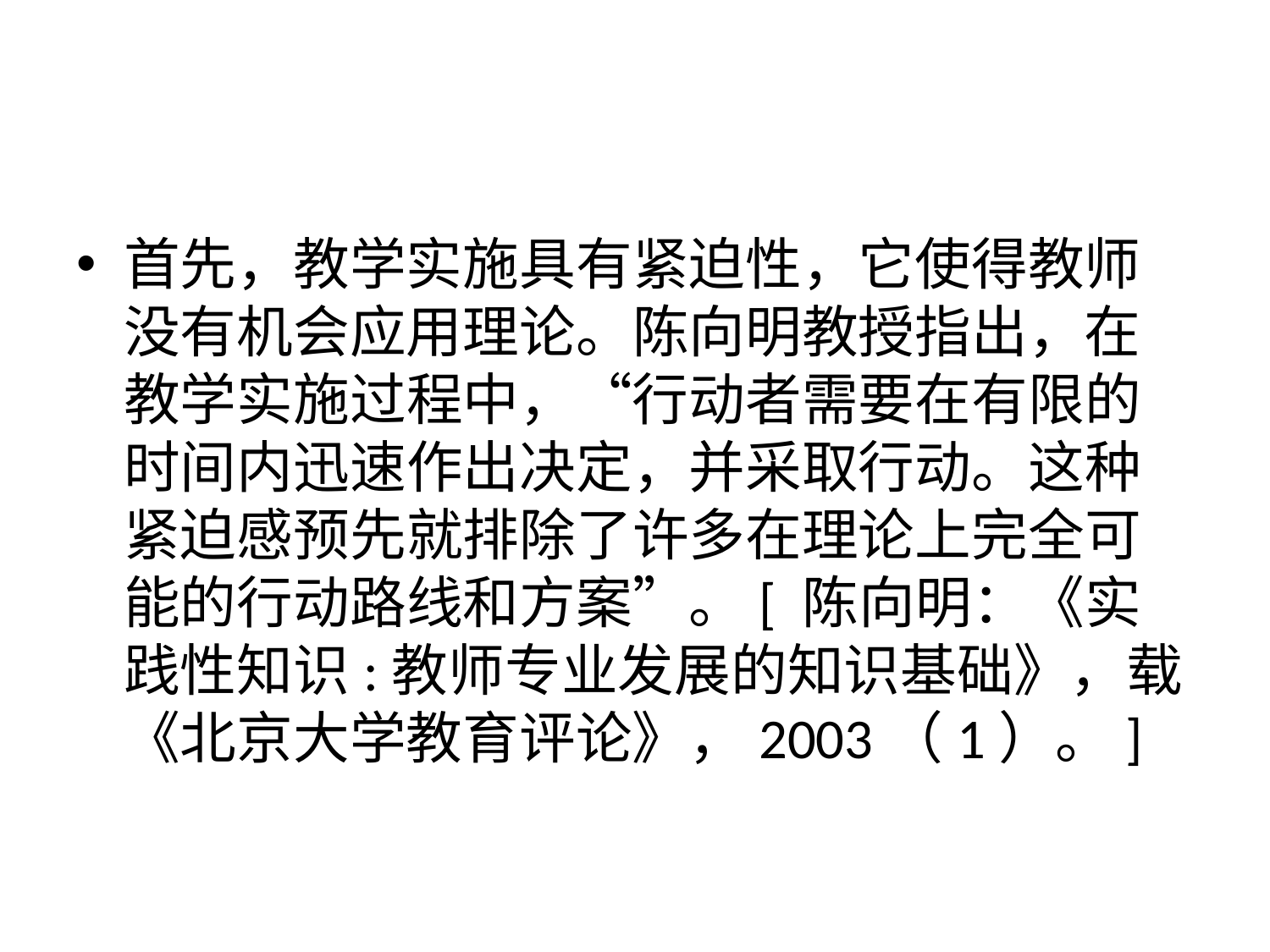

#
首先，教学实施具有紧迫性，它使得教师没有机会应用理论。陈向明教授指出，在教学实施过程中，“行动者需要在有限的时间内迅速作出决定，并采取行动。这种紧迫感预先就排除了许多在理论上完全可能的行动路线和方案”。[ 陈向明：《实践性知识:教师专业发展的知识基础》，载《北京大学教育评论》，2003（1）。]